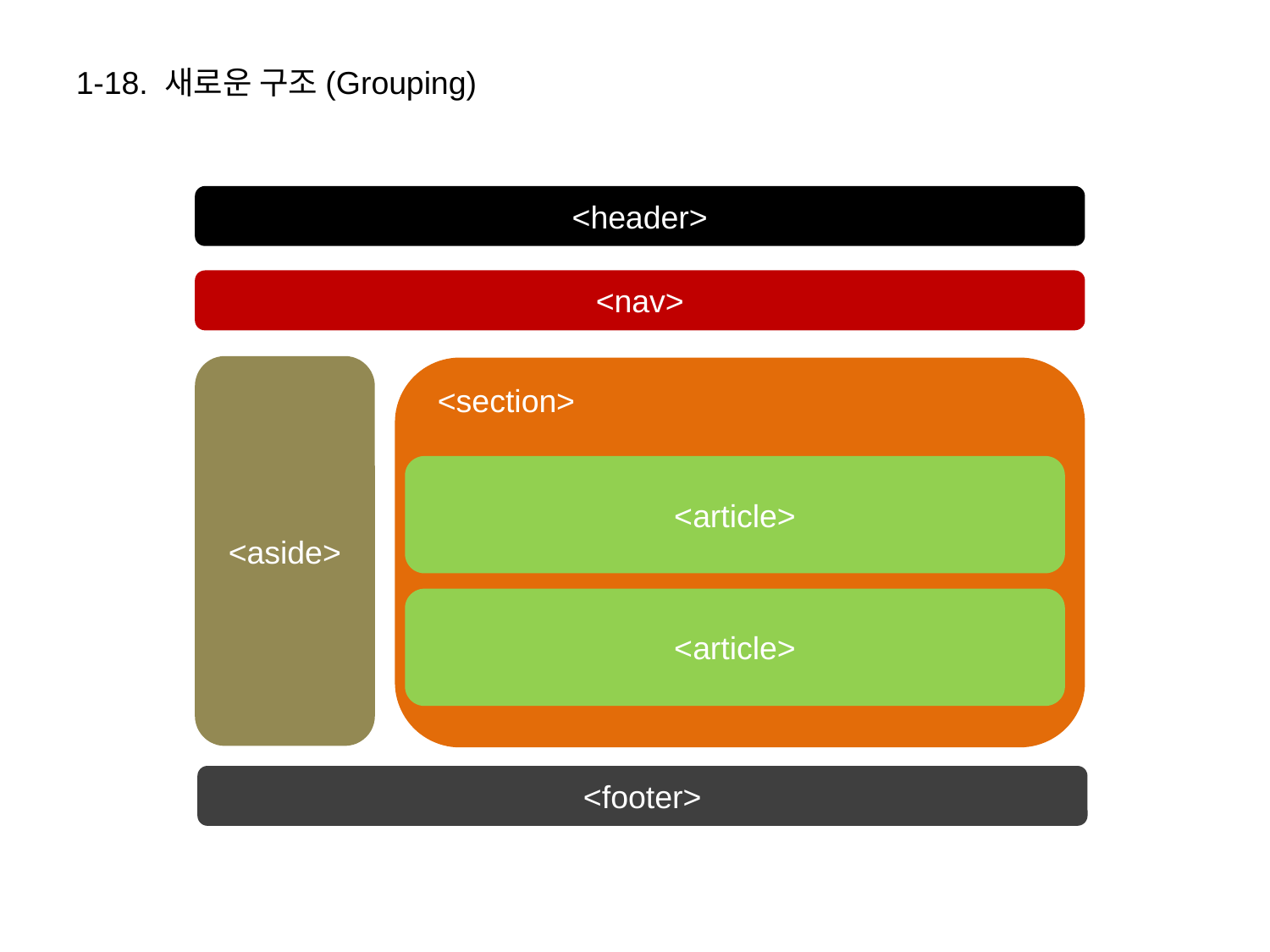

1-18. 새로운 구조(Grouping)
<header>
<nav>
<aside>

<section>
<article>
<article>
<footer>